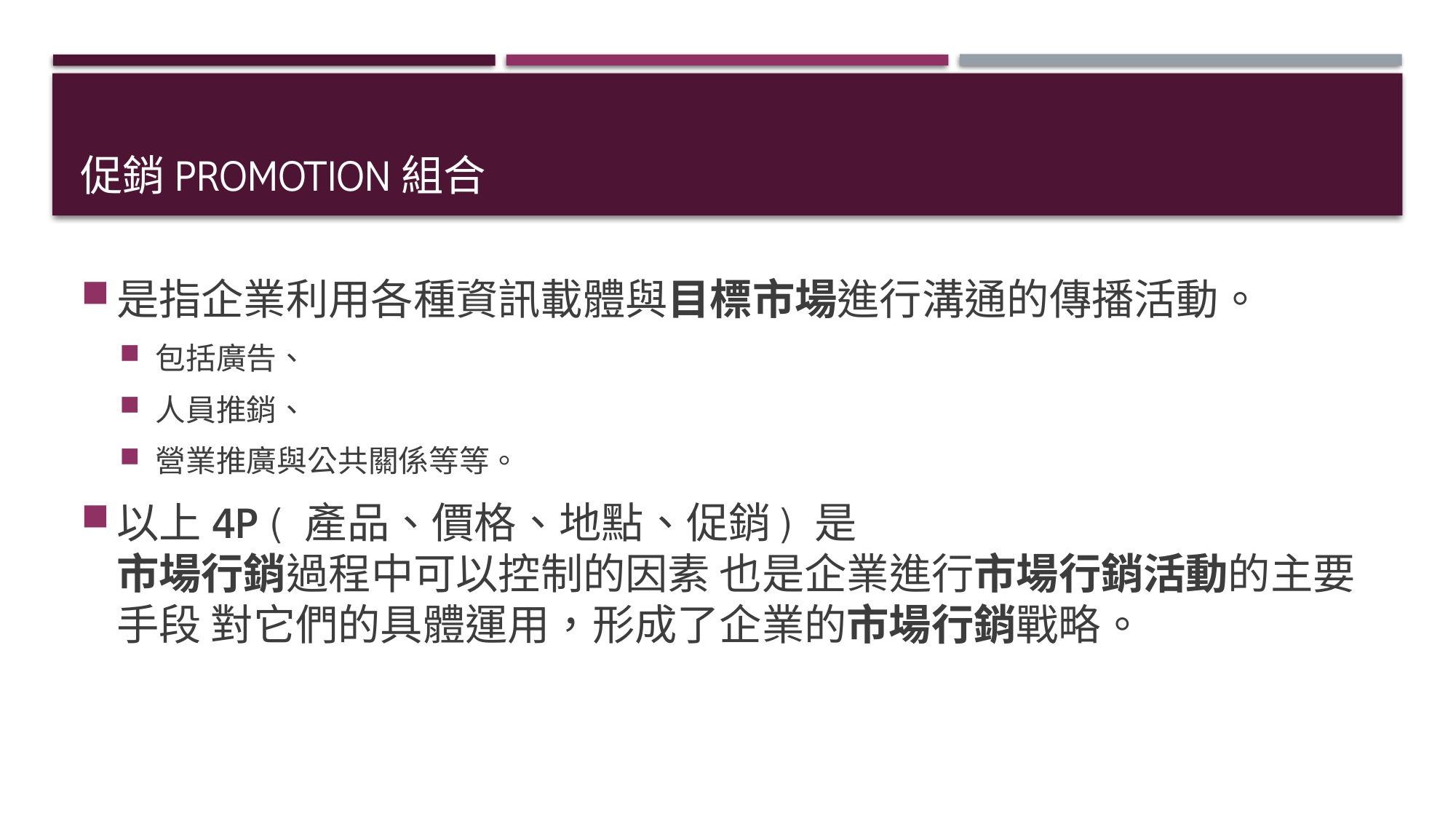

# 促銷Promotion組合
是指企業利用各種資訊載體與目標市場進行溝通的傳播活動。
包括廣告、
人員推銷、
營業推廣與公共關係等等。
以上4P ( 產品、價格、地點、促銷) 是
市場行銷過程中可以控制的因素 也是企業進行市場行銷活動的主要手段 對它們的具體運用，形成了企業的市場行銷戰略。